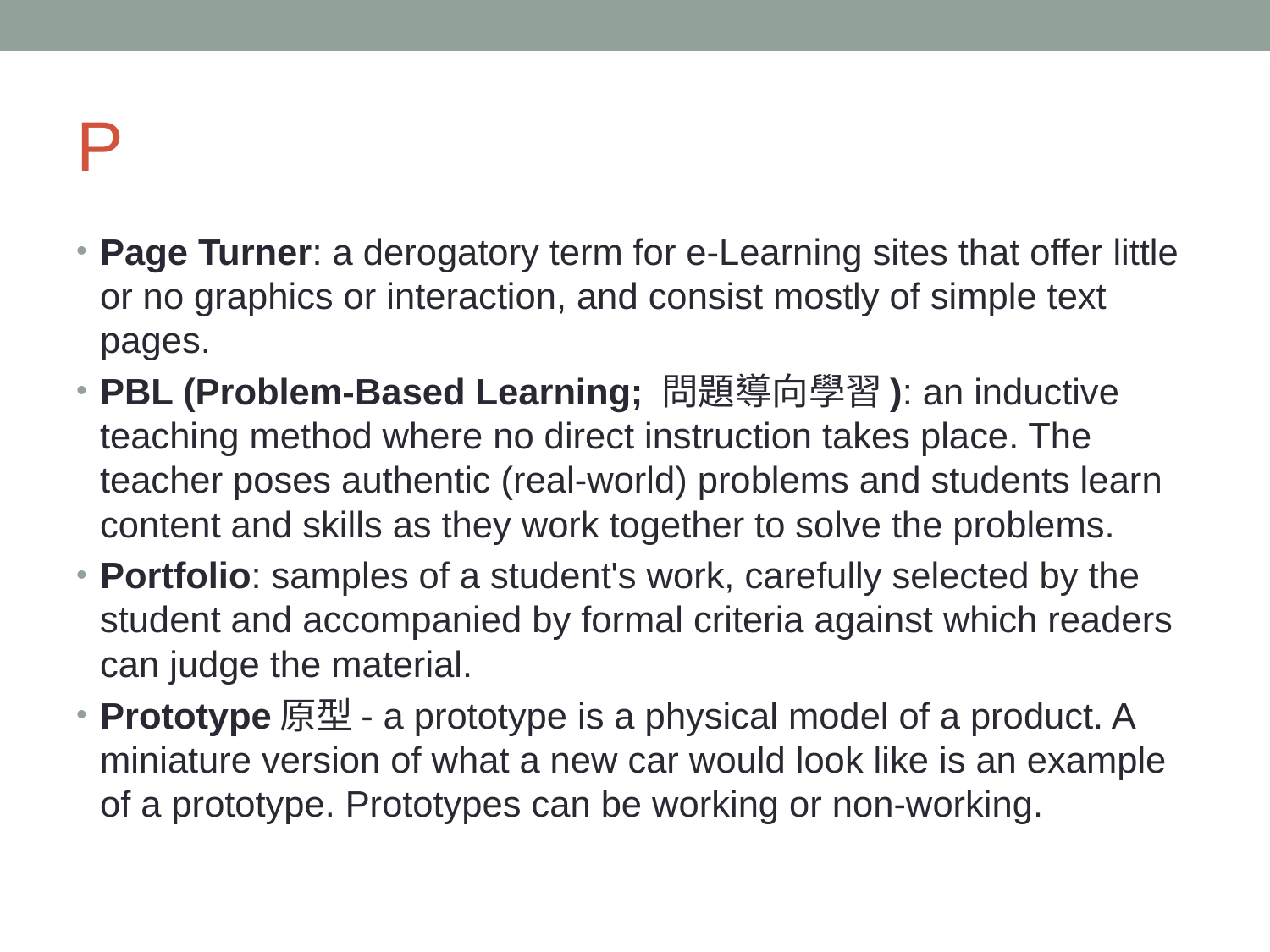

# P
Page Turner: a derogatory term for e-Learning sites that offer little or no graphics or interaction, and consist mostly of simple text pages.
PBL (Problem-Based Learning; 問題導向學習): an inductive teaching method where no direct instruction takes place. The teacher poses authentic (real-world) problems and students learn content and skills as they work together to solve the problems.
Portfolio: samples of a student's work, carefully selected by the student and accompanied by formal criteria against which readers can judge the material.
Prototype原型- a prototype is a physical model of a product. A miniature version of what a new car would look like is an example of a prototype. Prototypes can be working or non-working.